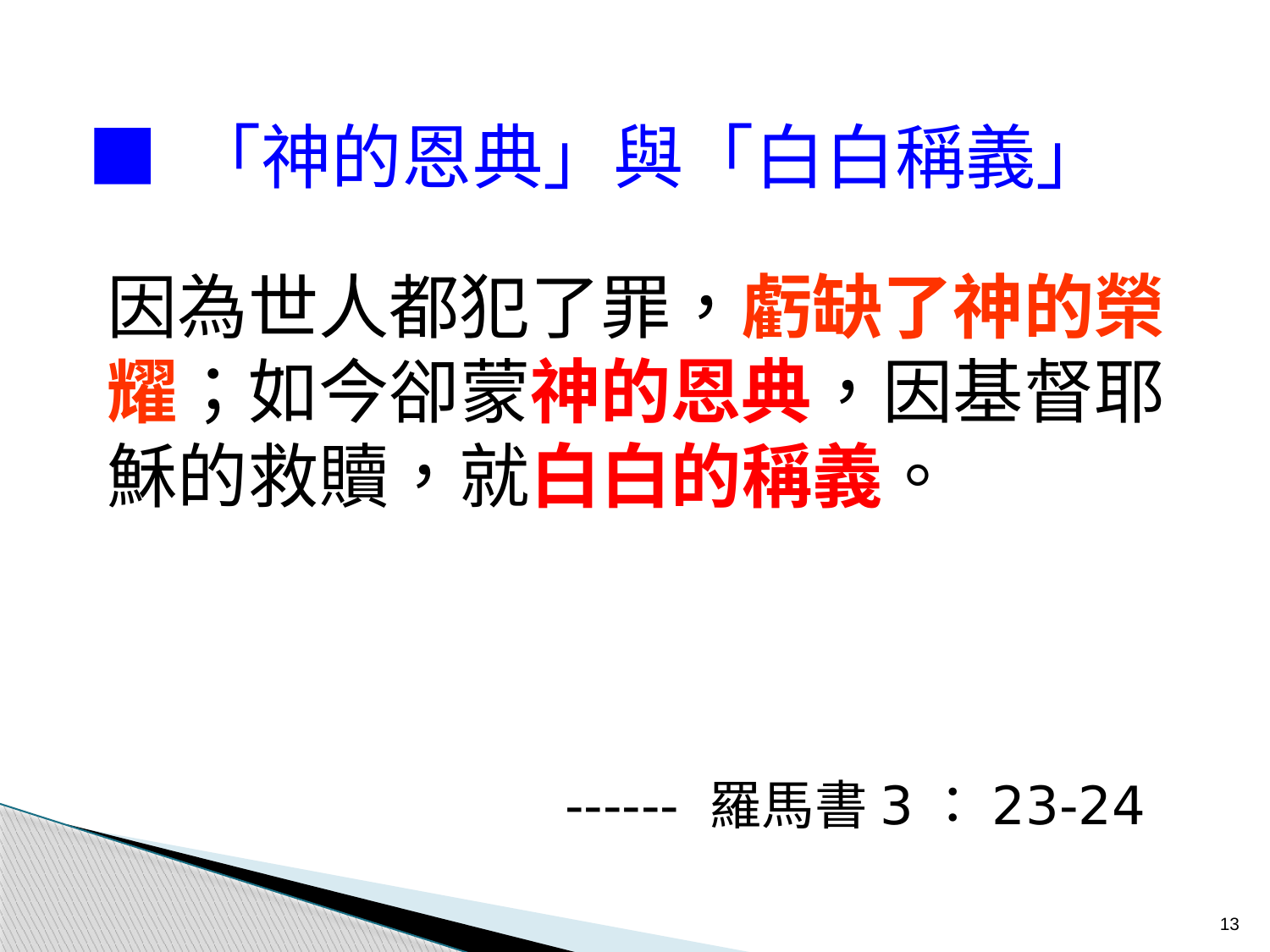

■ 「神的恩典」與「白白稱義」
因為世人都犯了罪，虧缺了神的榮耀；如今卻蒙神的恩典，因基督耶穌的救贖，就白白的稱義。
------ 羅馬書3：23-24
13